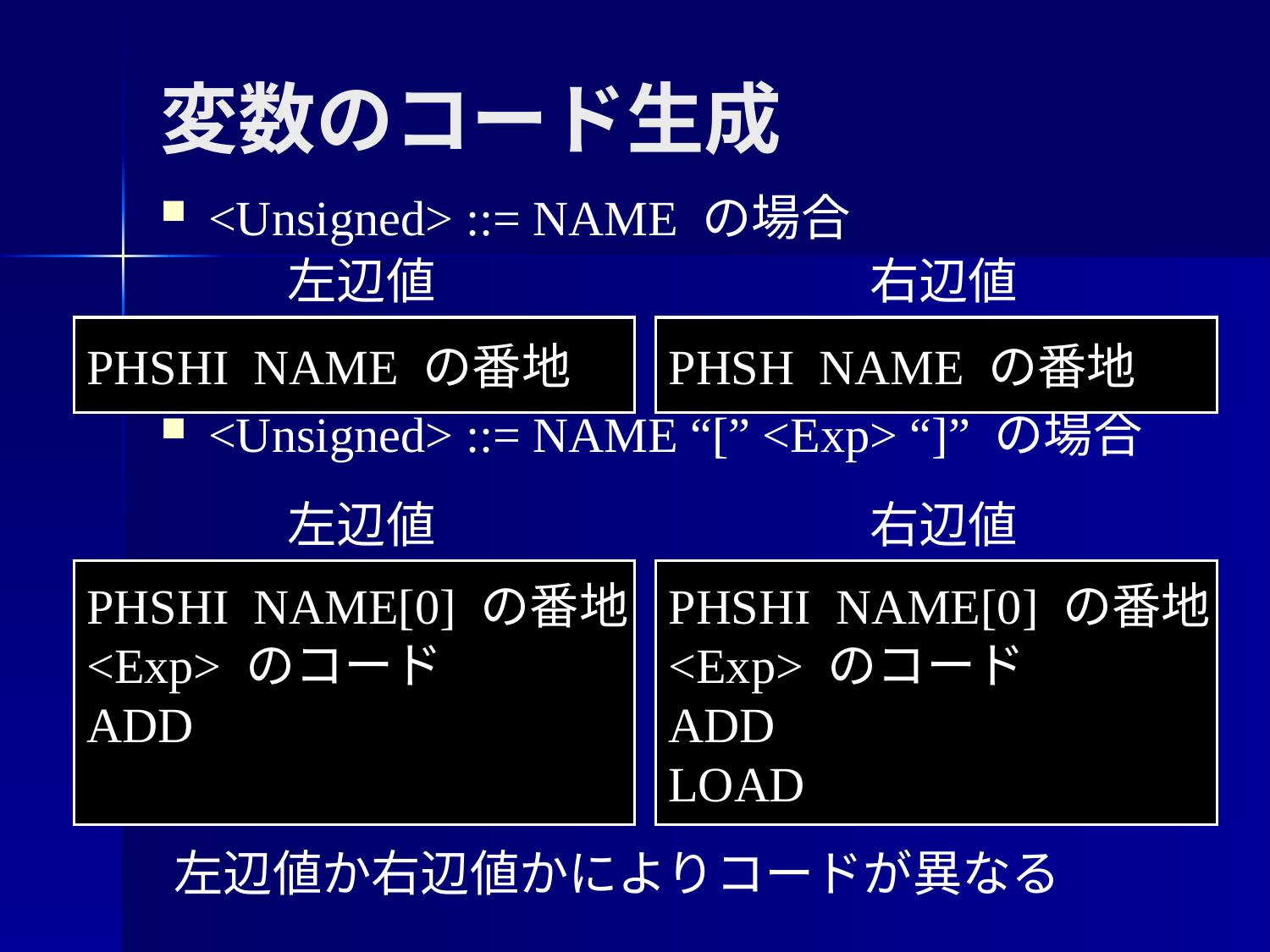

変数のコード生成
<Unsigned> ::= NAME の場合

<Unsigned> ::= NAME “[” <Exp> “]” の場合
左辺値
PHSHI  NAME の番地
右辺値
PHSH  NAME の番地
左辺値
PHSHI  NAME[0] の番地
<Exp> のコード
ADD

右辺値
PHSHI  NAME[0] の番地
<Exp> のコード
ADD
LOAD
左辺値か右辺値かによりコードが異なる